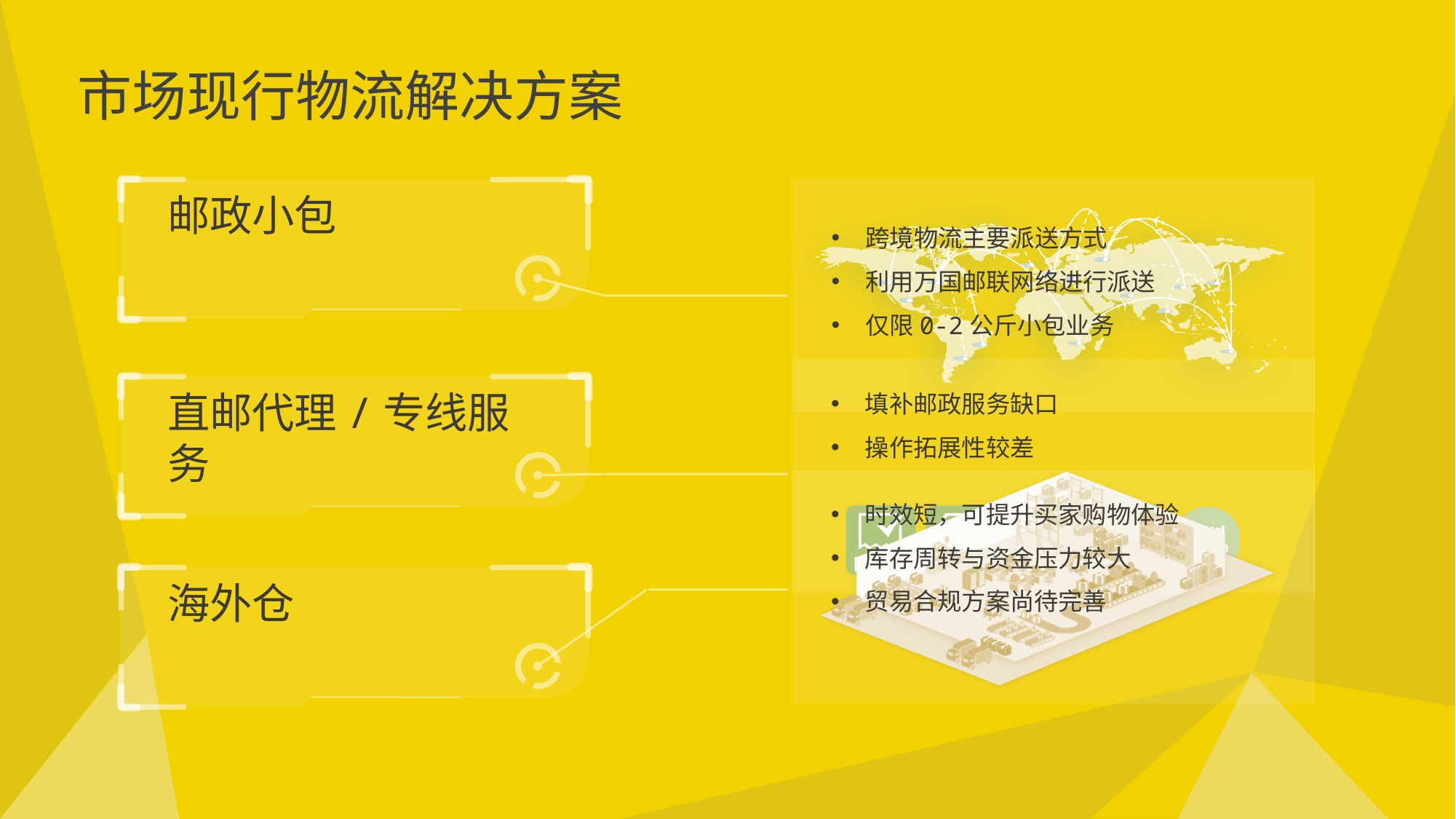

市场现行物流解决方案

邮政小包
跨境物流主要派送方式
利用万国邮联网络进行派送
仅限0-2公斤小包业务

填补邮政服务缺口
操作拓展性较差

直邮代理/专线服务

时效短，可提升买家购物体验
库存周转与资金压力较大
贸易合规方案尚待完善

海外仓

5